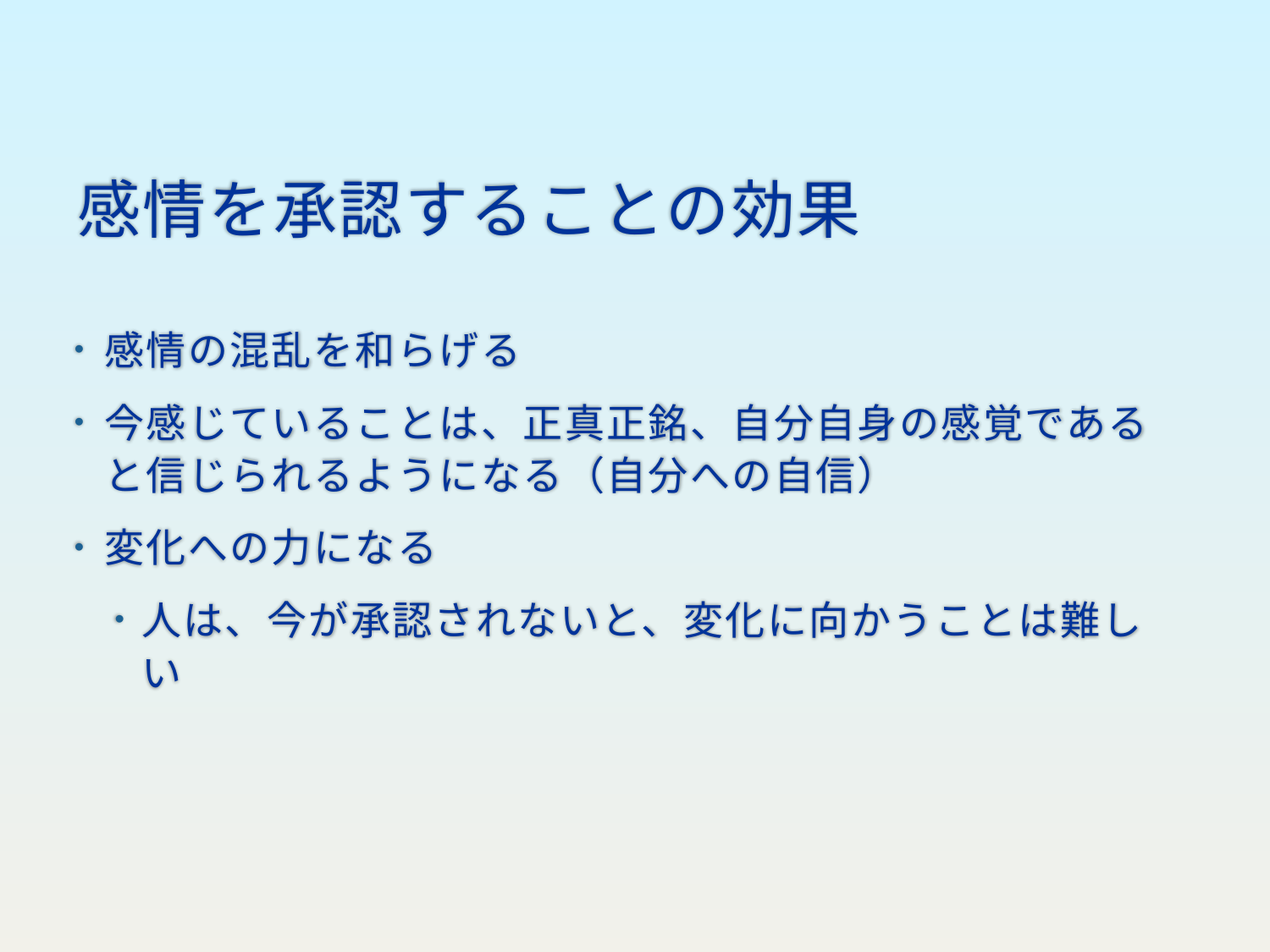

# 感情を承認することの効果
感情の混乱を和らげる
今感じていることは、正真正銘、自分自身の感覚であると信じられるようになる（自分への自信）
変化への力になる
人は、今が承認されないと、変化に向かうことは難しい